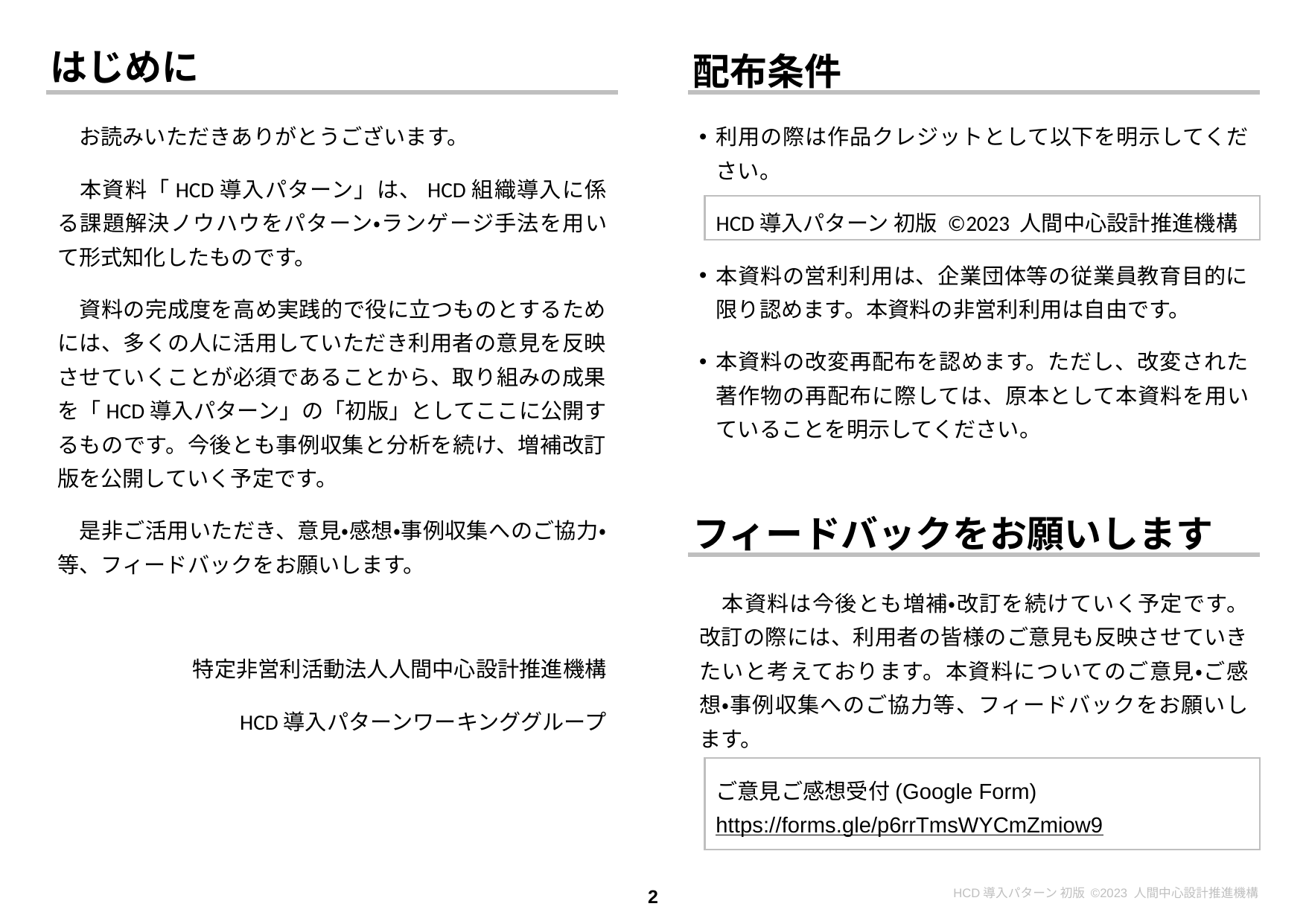

# はじめに
配布条件
　お読みいただきありがとうございます。
　本資料「HCD導入パターン」は、HCD組織導入に係る課題解決ノウハウをパターン・ランゲージ手法を用いて形式知化したものです。
　資料の完成度を高め実践的で役に立つものとするためには、多くの人に活用していただき利用者の意見を反映させていくことが必須であることから、取り組みの成果を「HCD導入パターン」の「初版」としてここに公開するものです。今後とも事例収集と分析を続け、増補改訂版を公開していく予定です。
　是非ご活用いただき、意見・感想・事例収集へのご協力・等、フィードバックをお願いします。

特定非営利活動法人人間中心設計推進機構
HCD導入パターンワーキンググループ
利用の際は作品クレジットとして以下を明示してください。
HCD導入パターン 初版 ©2023 人間中心設計推進機構
本資料の営利利用は、企業団体等の従業員教育目的に限り認めます。本資料の非営利利用は自由です。
本資料の改変再配布を認めます。ただし、改変された著作物の再配布に際しては、原本として本資料を用いていることを明示してください。

フィードバックをお願いします
　本資料は今後とも増補・改訂を続けていく予定です。改訂の際には、利用者の皆様のご意見も反映させていきたいと考えております。本資料についてのご意見・ご感想・事例収集へのご協力等、フィードバックをお願いします。
ご意見ご感想受付(Google Form)
https://forms.gle/p6rrTmsWYCmZmiow9

2